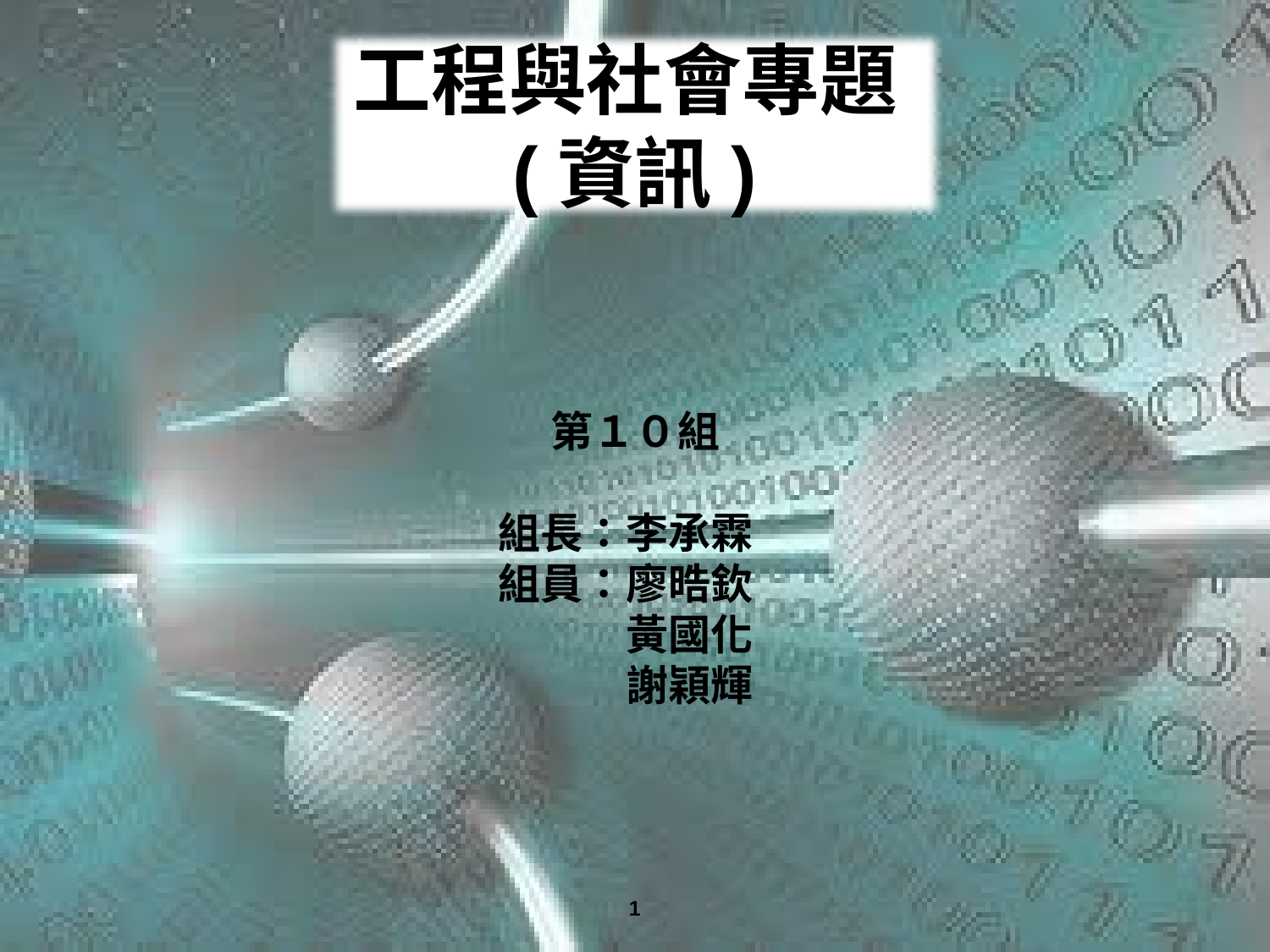

工程與社會專題(資訊)
第１０組

組長：李承霖
組員：廖晧欽
　　　黃國化
　　　謝穎輝

1